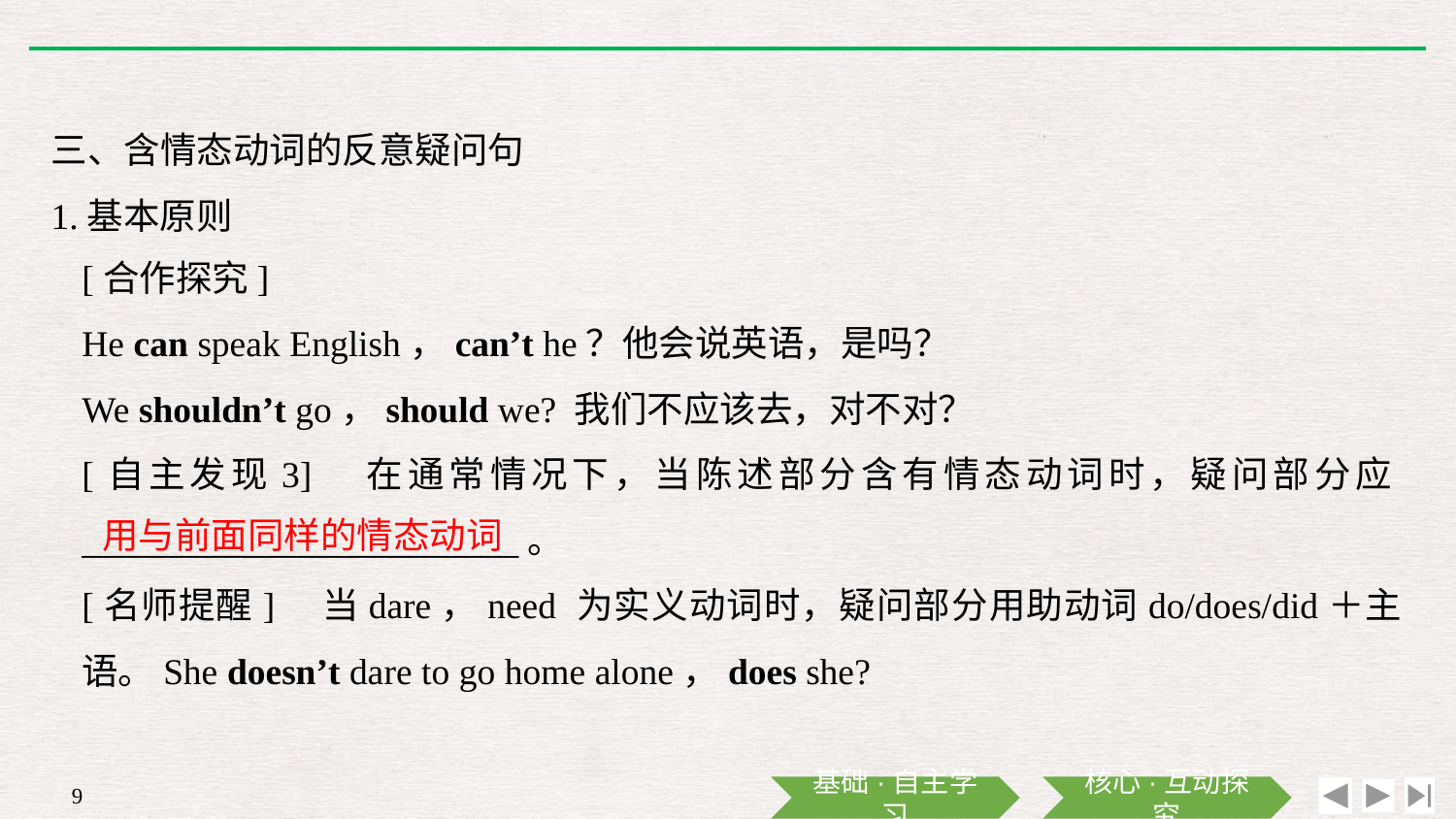

三、含情态动词的反意疑问句
1.基本原则
[合作探究]
He can speak English，can’t he？他会说英语，是吗？
We shouldn’t go，should we? 我们不应该去，对不对？
[自主发现3]　在通常情况下，当陈述部分含有情态动词时，疑问部分应________________________。
[名师提醒]　当dare，need 为实义动词时，疑问部分用助动词do/does/did＋主语。She doesn’t dare to go home alone，does she?
用与前面同样的情态动词